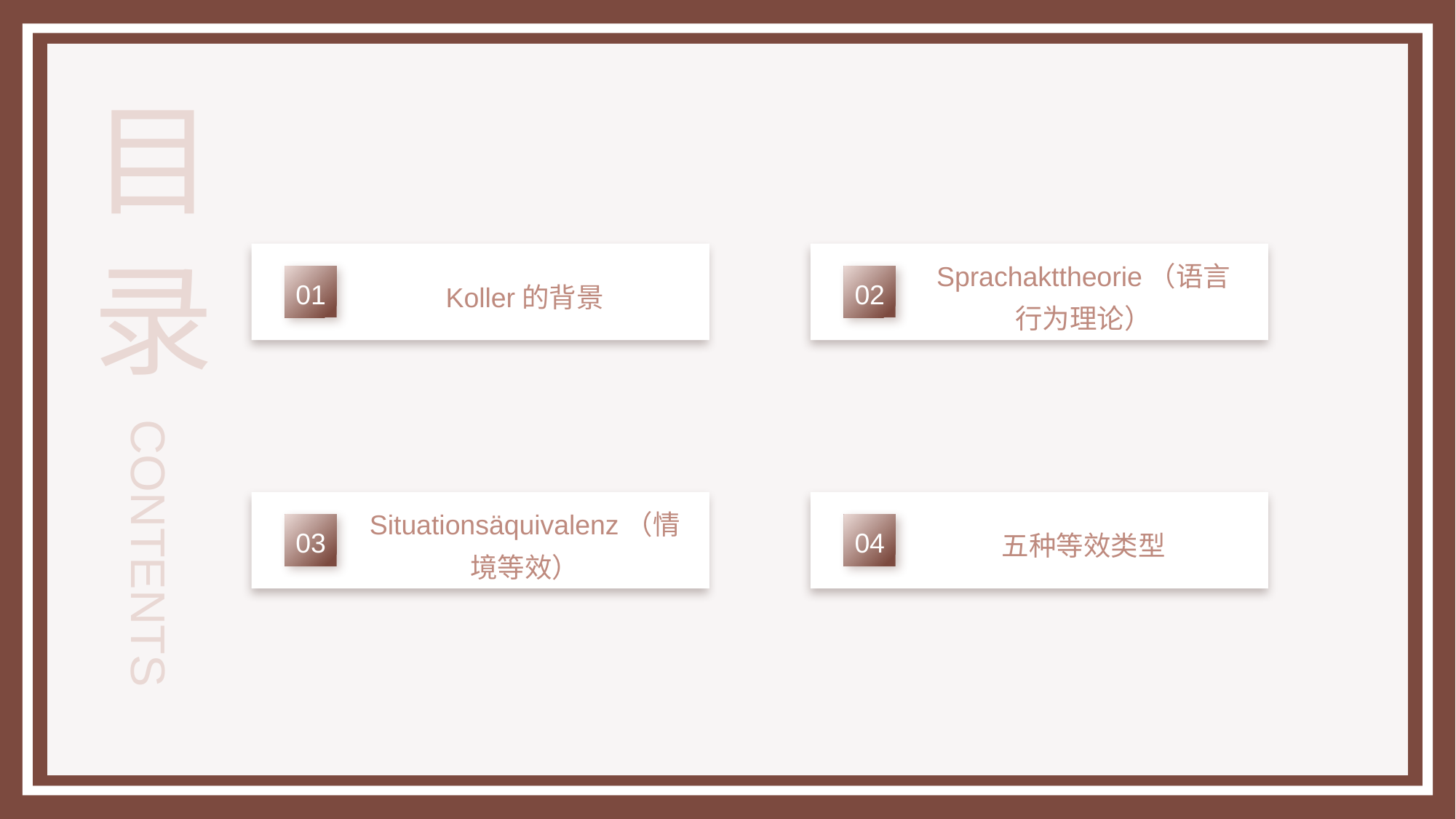

目录

Koller的背景
Sprachakttheorie（语言行为理论）

01
02
CONTENTS

Situationsäquivalenz（情境等效）
五种等效类型

03
04